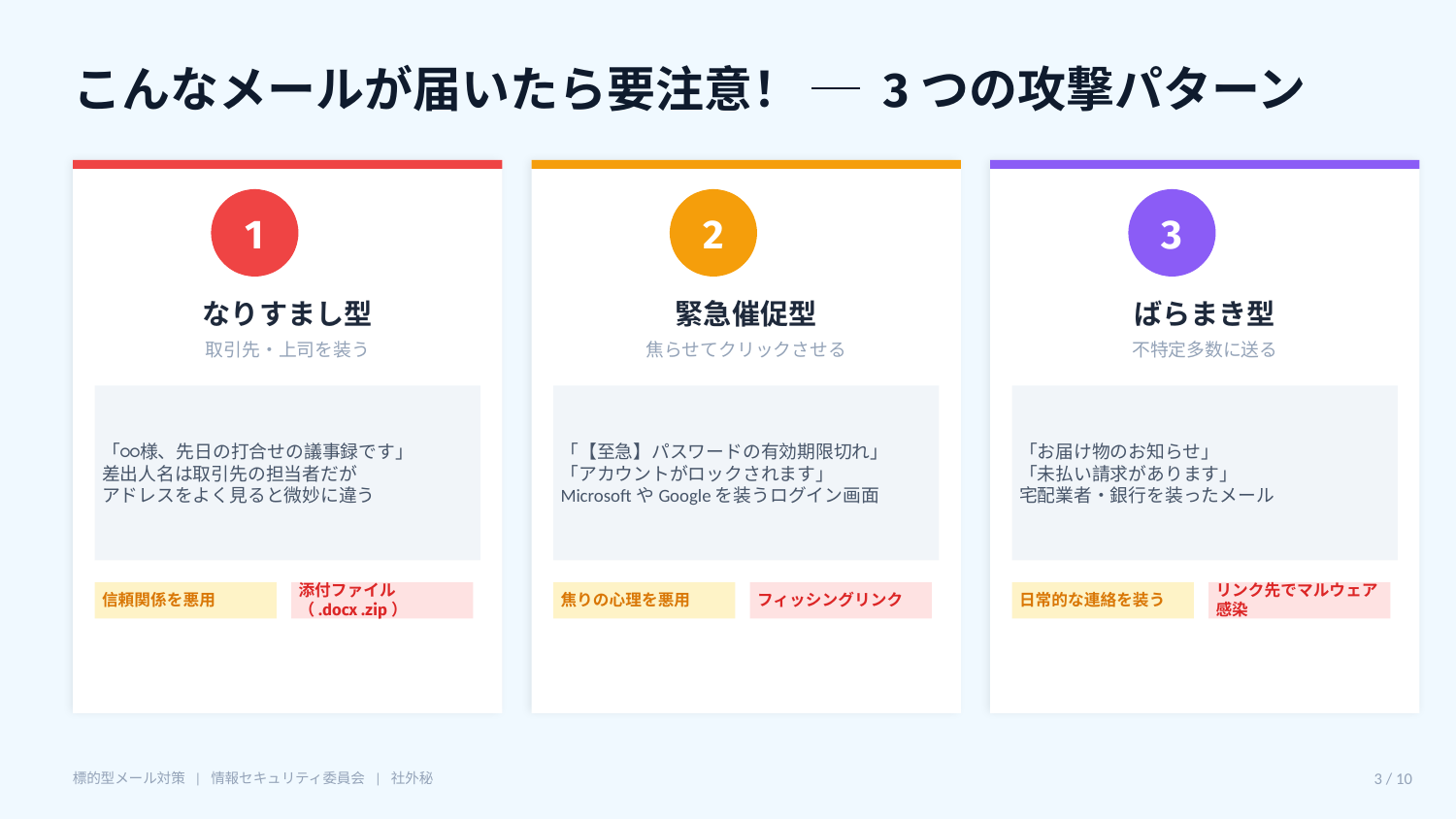

こんなメールが届いたら要注意！ ─ 3つの攻撃パターン

1

2

3
なりすまし型
緊急催促型
ばらまき型
取引先・上司を装う
焦らせてクリックさせる
不特定多数に送る

「○○様、先日の打合せの議事録です」
差出人名は取引先の担当者だが
アドレスをよく見ると微妙に違う
「【至急】パスワードの有効期限切れ」
「アカウントがロックされます」
MicrosoftやGoogleを装うログイン画面
「お届け物のお知らせ」
「未払い請求があります」
宅配業者・銀行を装ったメール

信頼関係を悪用
添付ファイル（.docx .zip）
焦りの心理を悪用
フィッシングリンク
日常的な連絡を装う
リンク先でマルウェア感染
標的型メール対策  |  情報セキュリティ委員会  |  社外秘
3 / 10